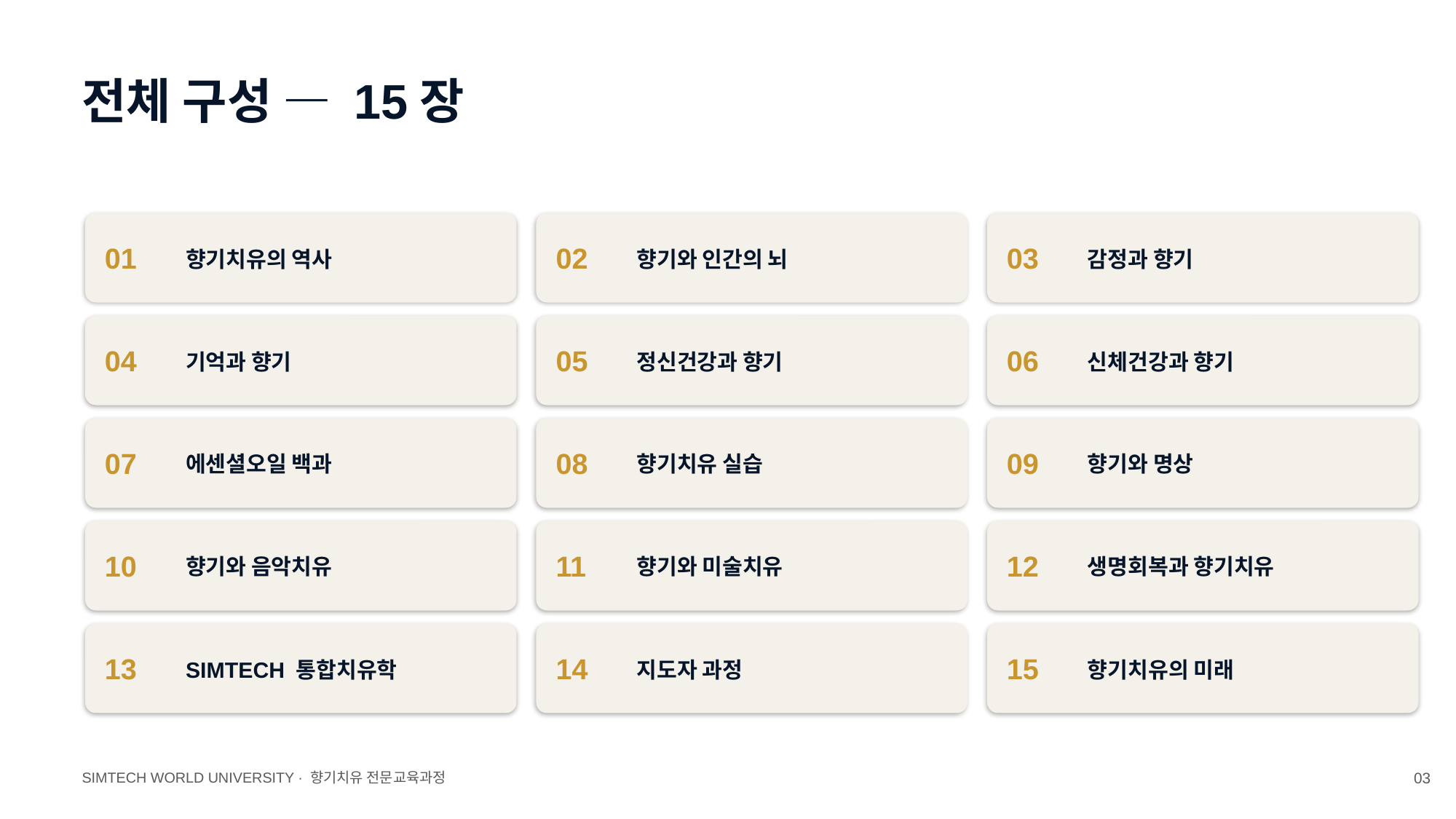

전체 구성 — 15장

01
향기치유의 역사

02
향기와 인간의 뇌

03
감정과 향기

04
기억과 향기

05
정신건강과 향기

06
신체건강과 향기

07
에센셜오일 백과

08
향기치유 실습

09
향기와 명상

10
향기와 음악치유

11
향기와 미술치유

12
생명회복과 향기치유

13
SIMTECH 통합치유학

14
지도자 과정

15
향기치유의 미래
SIMTECH WORLD UNIVERSITY · 향기치유 전문교육과정
03